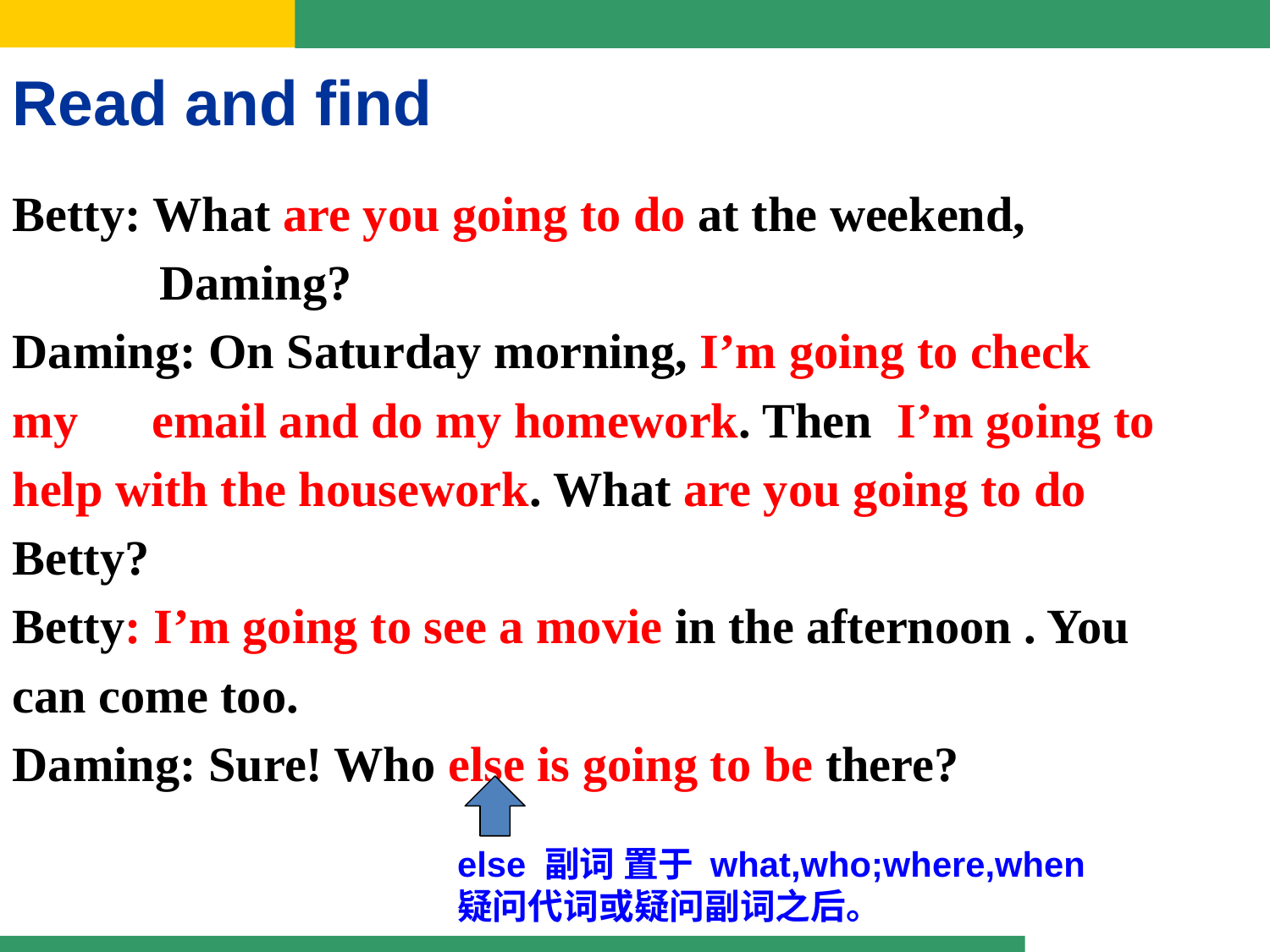

Read and find
Betty: What are you going to do at the weekend,
            Daming?
Daming: On Saturday morning, I’m going to check my      email and do my homework. Then  I’m going to help with the housework. What are you going to do Betty?
Betty: I’m going to see a movie in the afternoon . You can come too.
Daming: Sure! Who else is going to be there?

else 副词 置于 what,who;where,when 疑问代词或疑问副词之后。